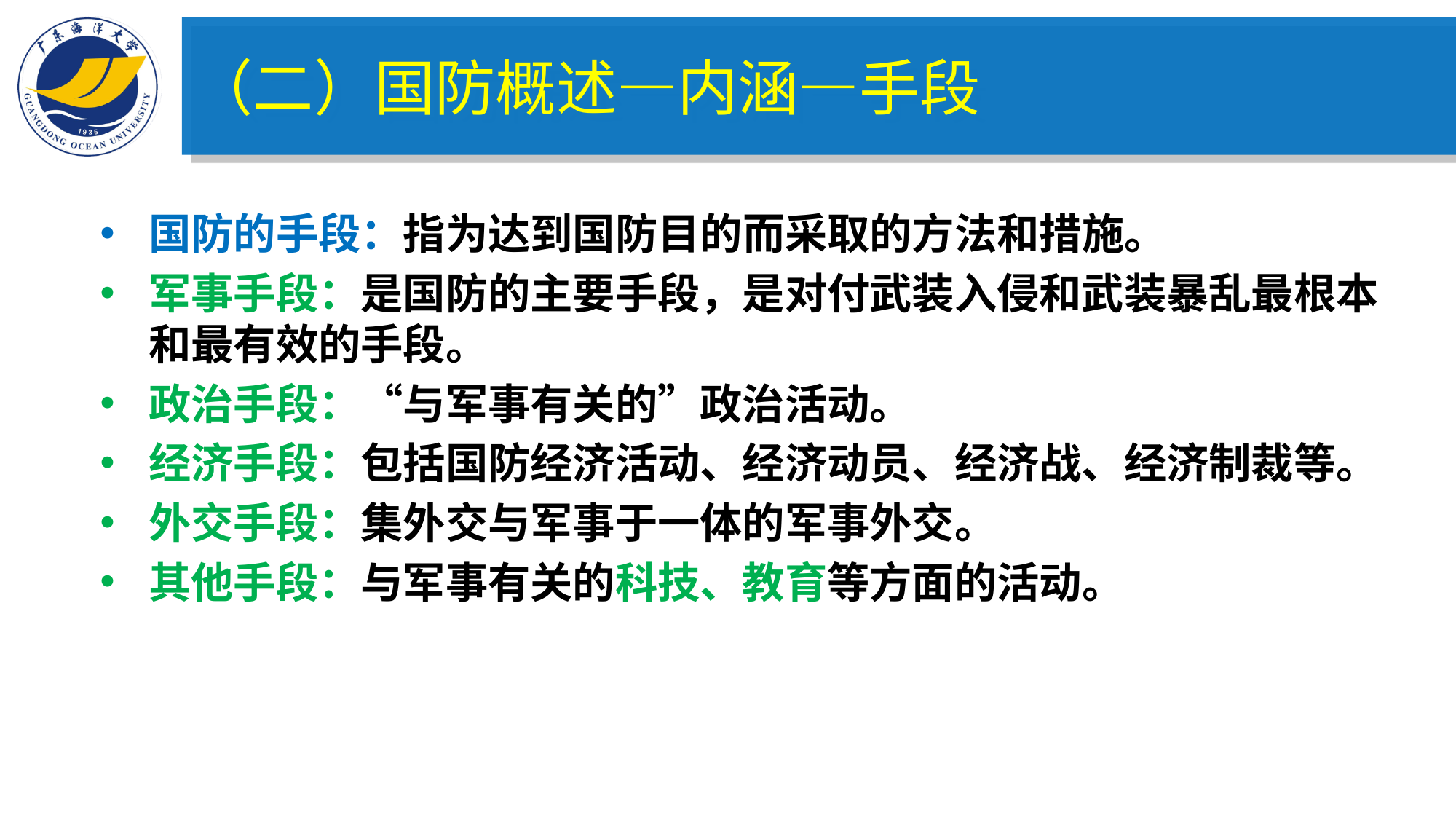

（二）国防概述—内涵—手段
#
国防的手段：指为达到国防目的而采取的方法和措施。
军事手段：是国防的主要手段，是对付武装入侵和武装暴乱最根本和最有效的手段。
政治手段：“与军事有关的”政治活动。
经济手段：包括国防经济活动、经济动员、经济战、经济制裁等。
外交手段：集外交与军事于一体的军事外交。
其他手段：与军事有关的科技、教育等方面的活动。